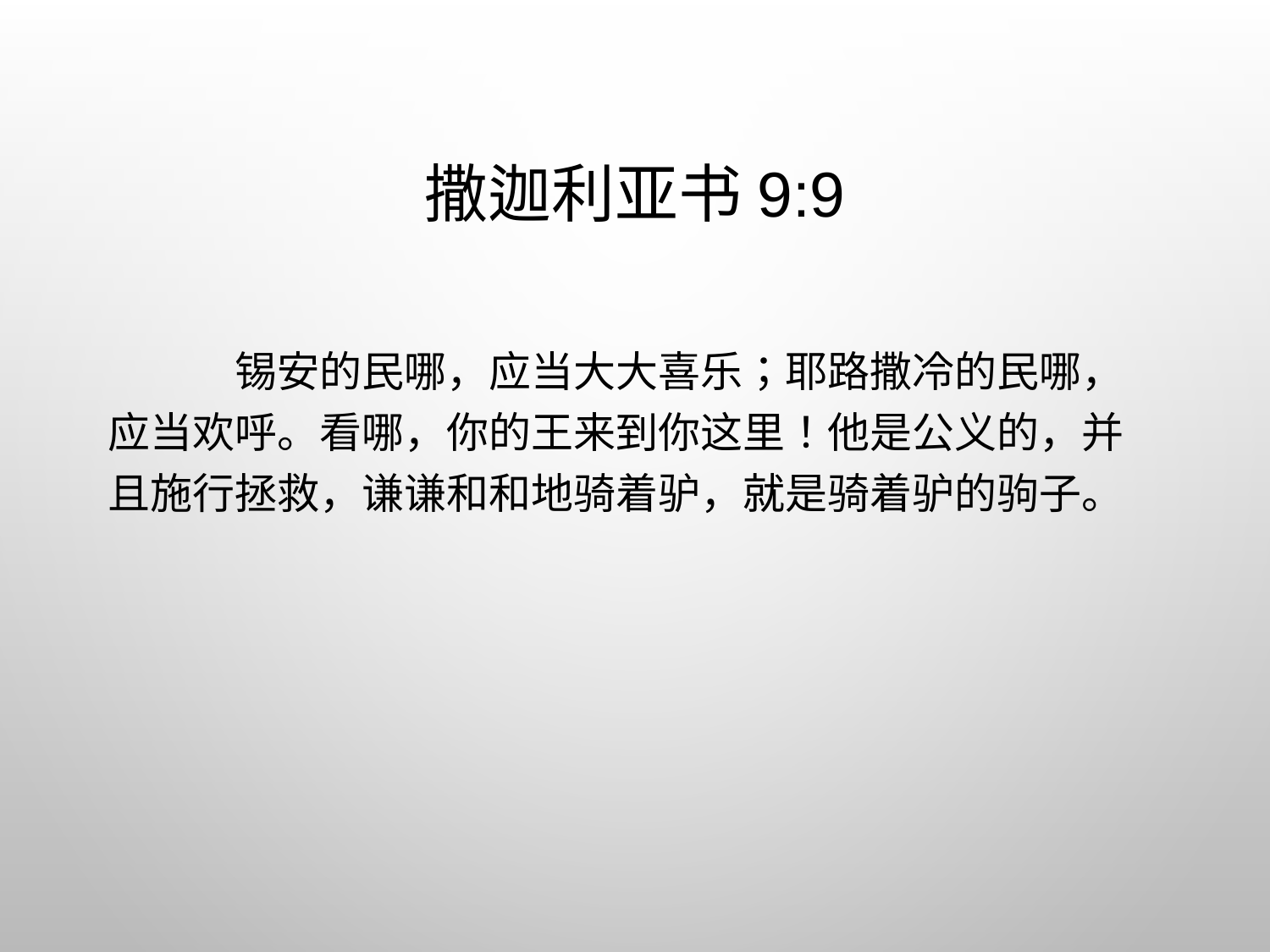

# 撒迦利亚书9:9
	锡安的民哪，应当大大喜乐；耶路撒冷的民哪，应当欢呼。看哪，你的王来到你这里！他是公义的，并且施行拯救，谦谦和和地骑着驴，就是骑着驴的驹子。